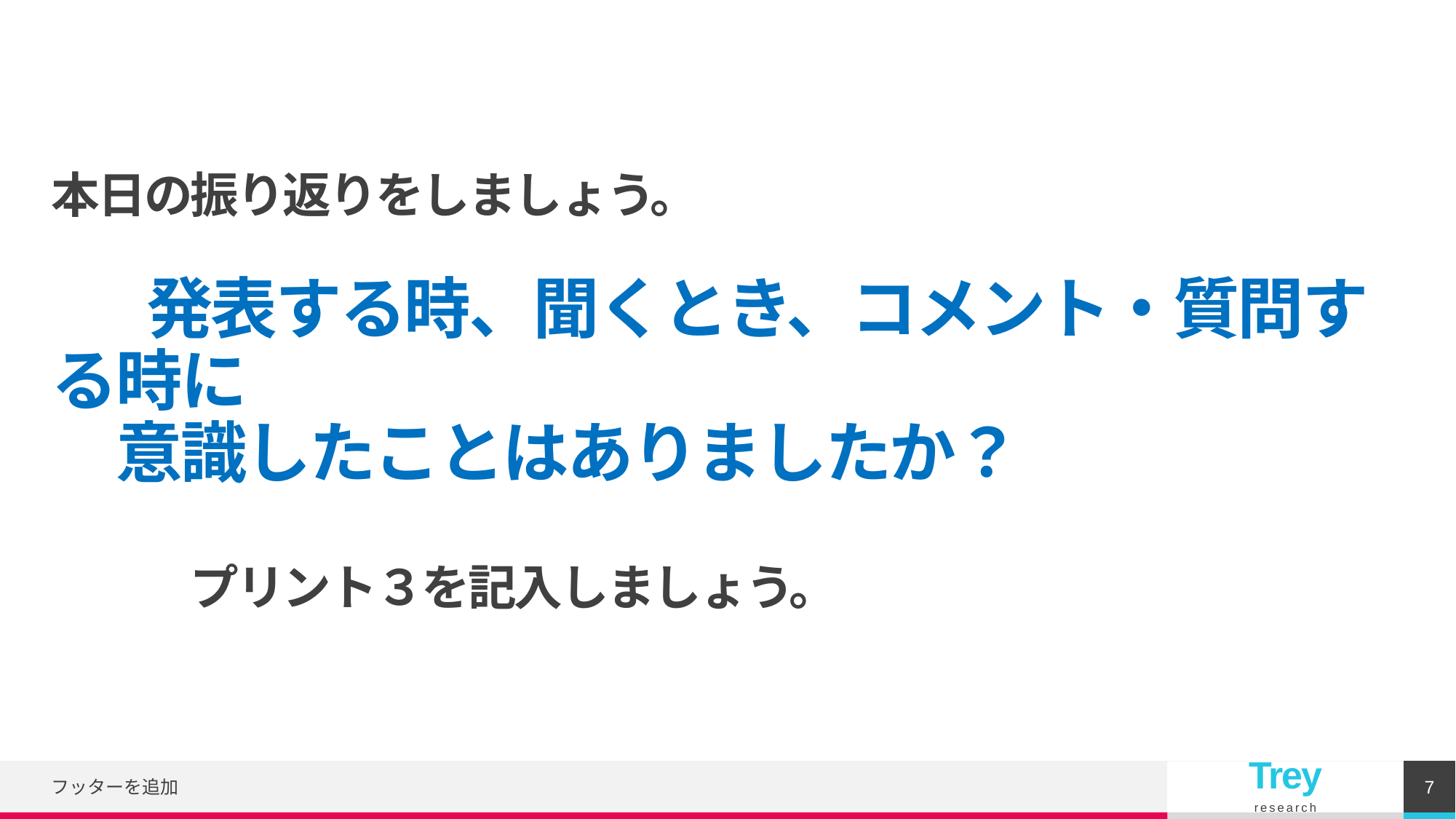

# 本日の振り返りをしましょう。 　　発表する時、聞くとき、コメント・質問する時に 　意識したことはありましたか？ 　　　プリント３を記入しましょう。
7
フッターを追加